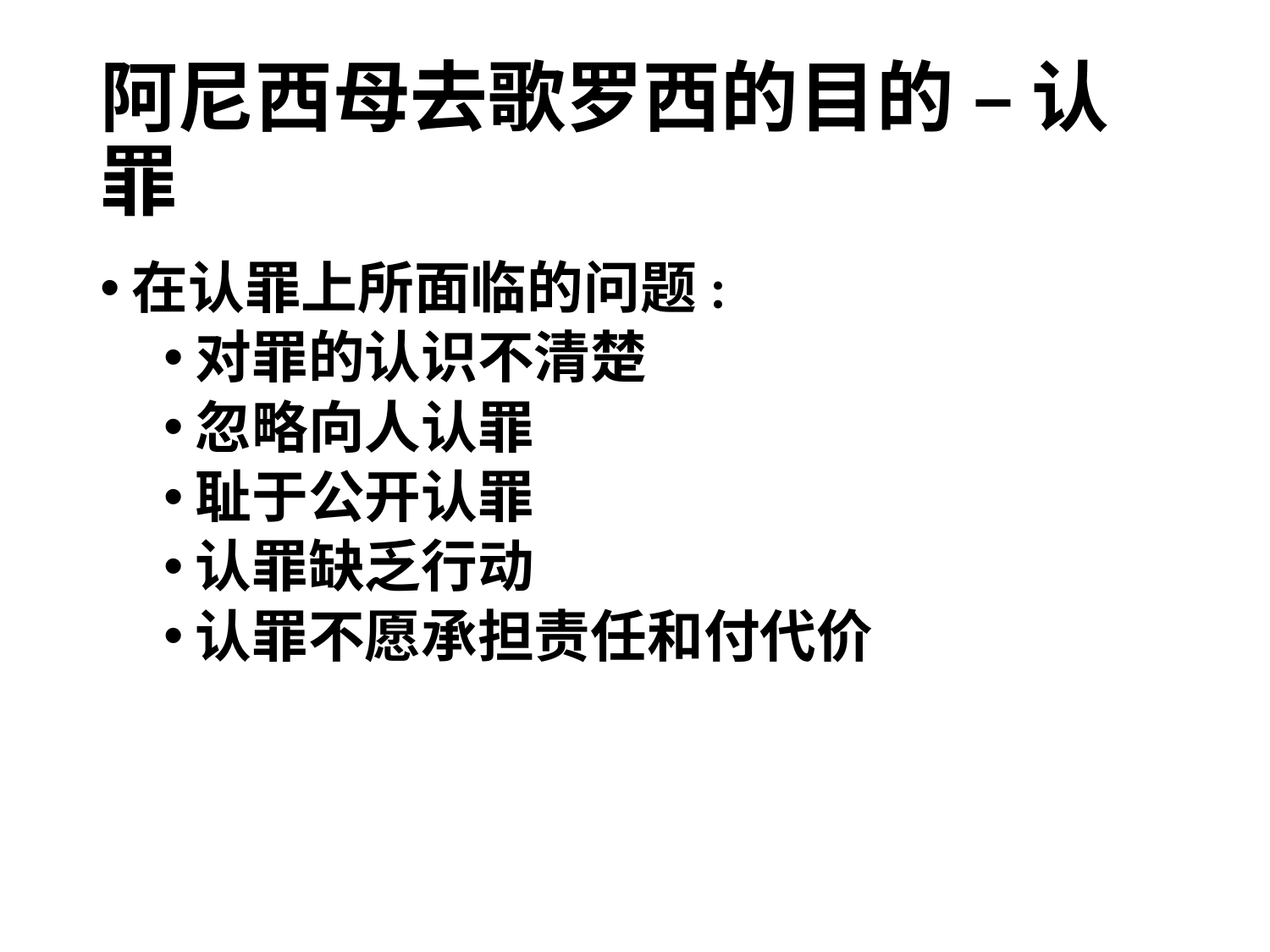

# 阿尼西母去歌罗西的目的 – 认罪
在认罪上所面临的问题:
对罪的认识不清楚
忽略向人认罪
耻于公开认罪
认罪缺乏行动
认罪不愿承担责任和付代价